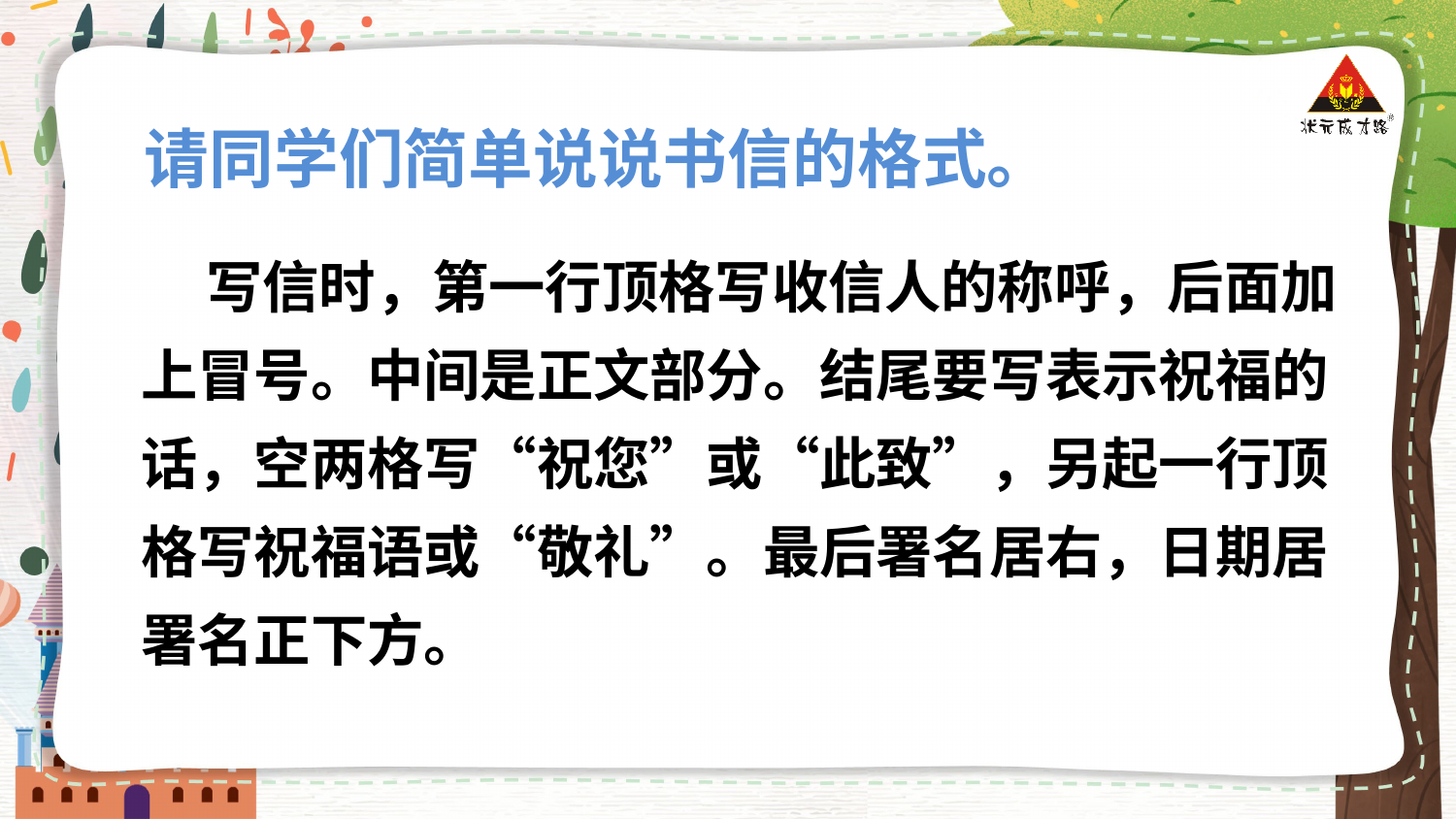

请同学们简单说说书信的格式。
    写信时，第一行顶格写收信人的称呼，后面加上冒号。中间是正文部分。结尾要写表示祝福的话，空两格写“祝您”或“此致”，另起一行顶格写祝福语或“敬礼”。最后署名居右，日期居署名正下方。